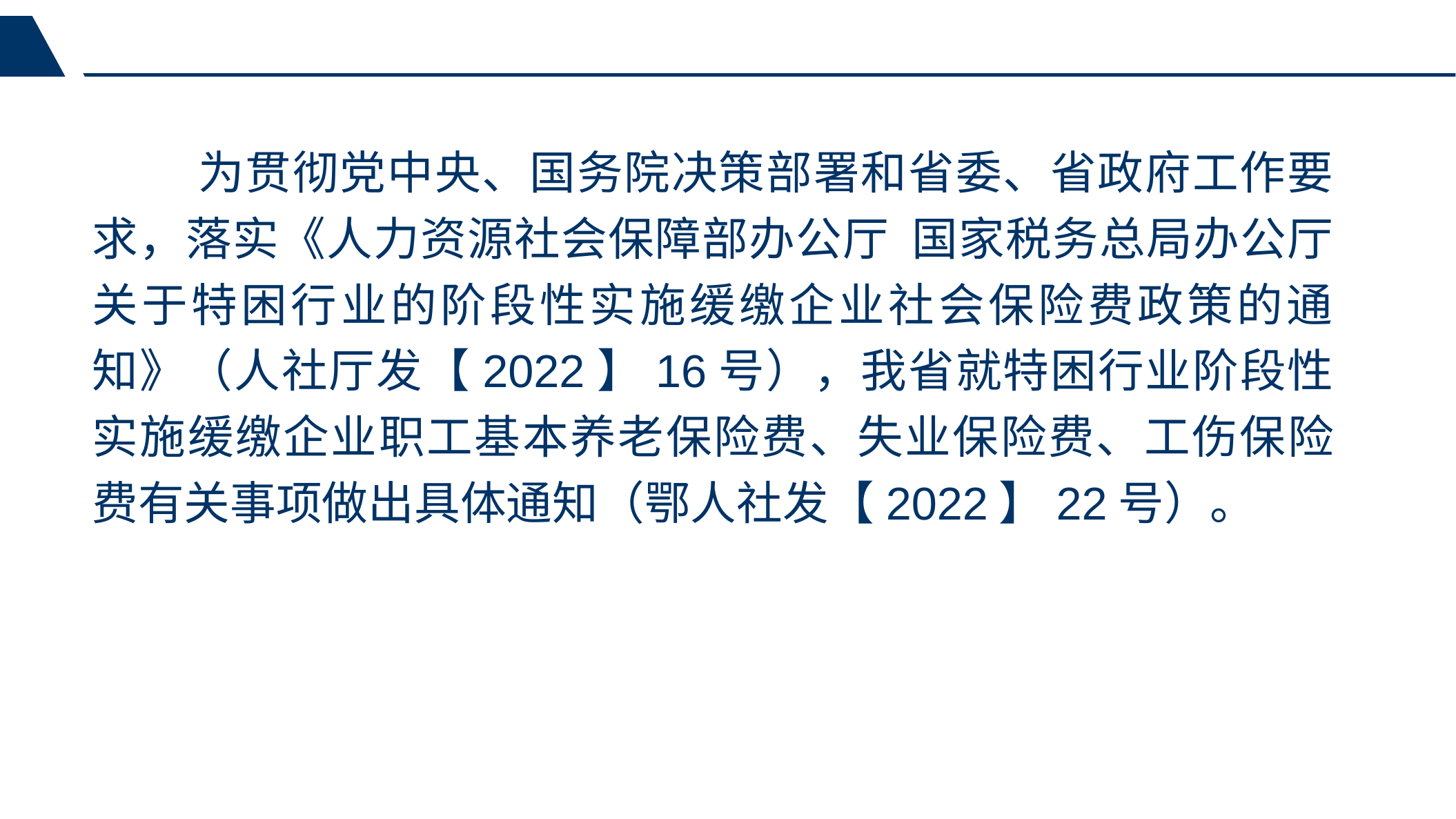

为贯彻党中央、国务院决策部署和省委、省政府工作要求，落实《人力资源社会保障部办公厅  国家税务总局办公厅关于特困行业的阶段性实施缓缴企业社会保险费政策的通知》（人社厅发【2022】16号），我省就特困行业阶段性实施缓缴企业职工基本养老保险费、失业保险费、工伤保险费有关事项做出具体通知（鄂人社发【2022】22号）。